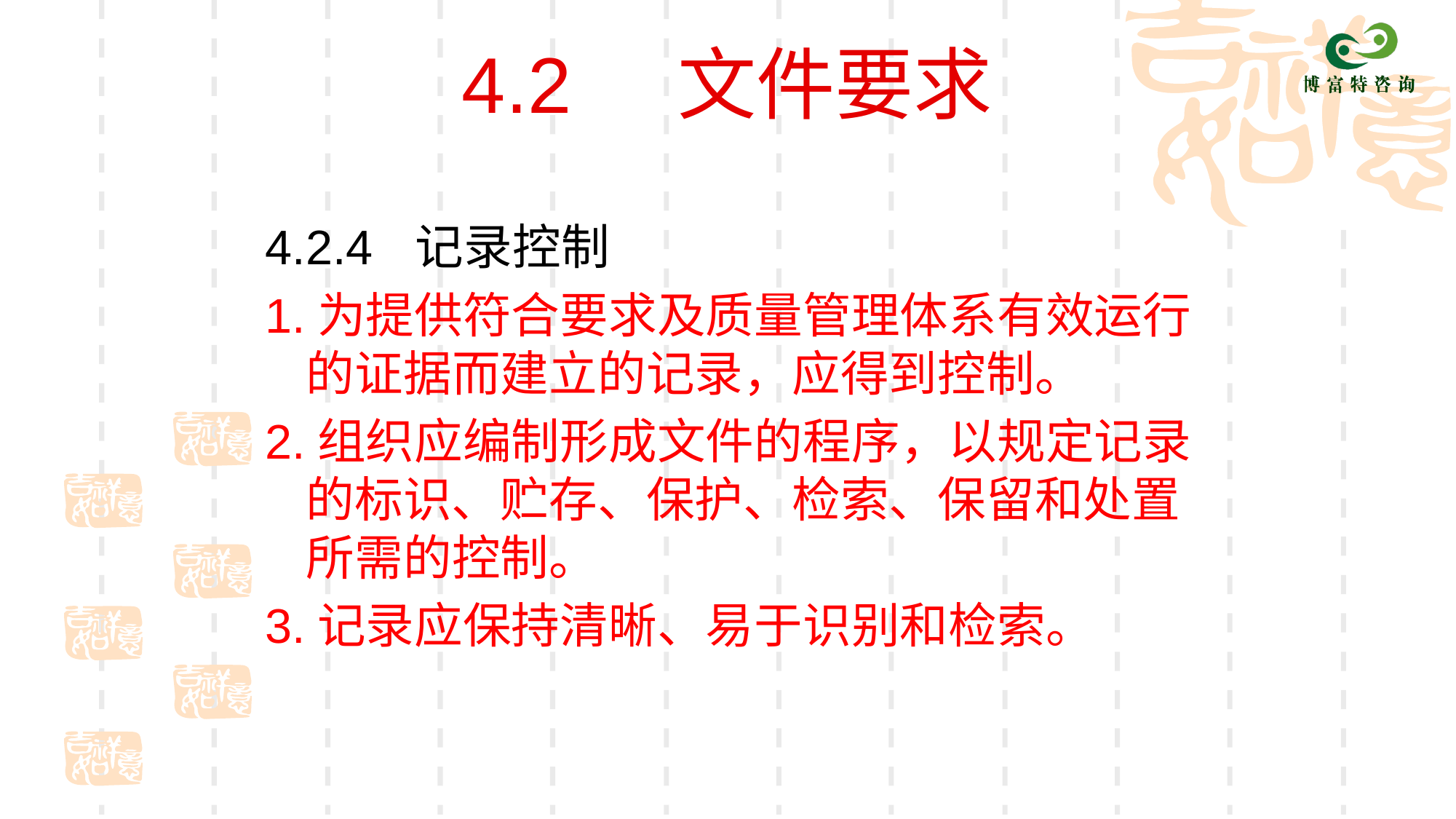

# 4.2    文件要求
4.2.4	记录控制
1.为提供符合要求及质量管理体系有效运行的证据而建立的记录，应得到控制。
2.组织应编制形成文件的程序，以规定记录的标识、贮存、保护、检索、保留和处置所需的控制。
3.记录应保持清晰、易于识别和检索。